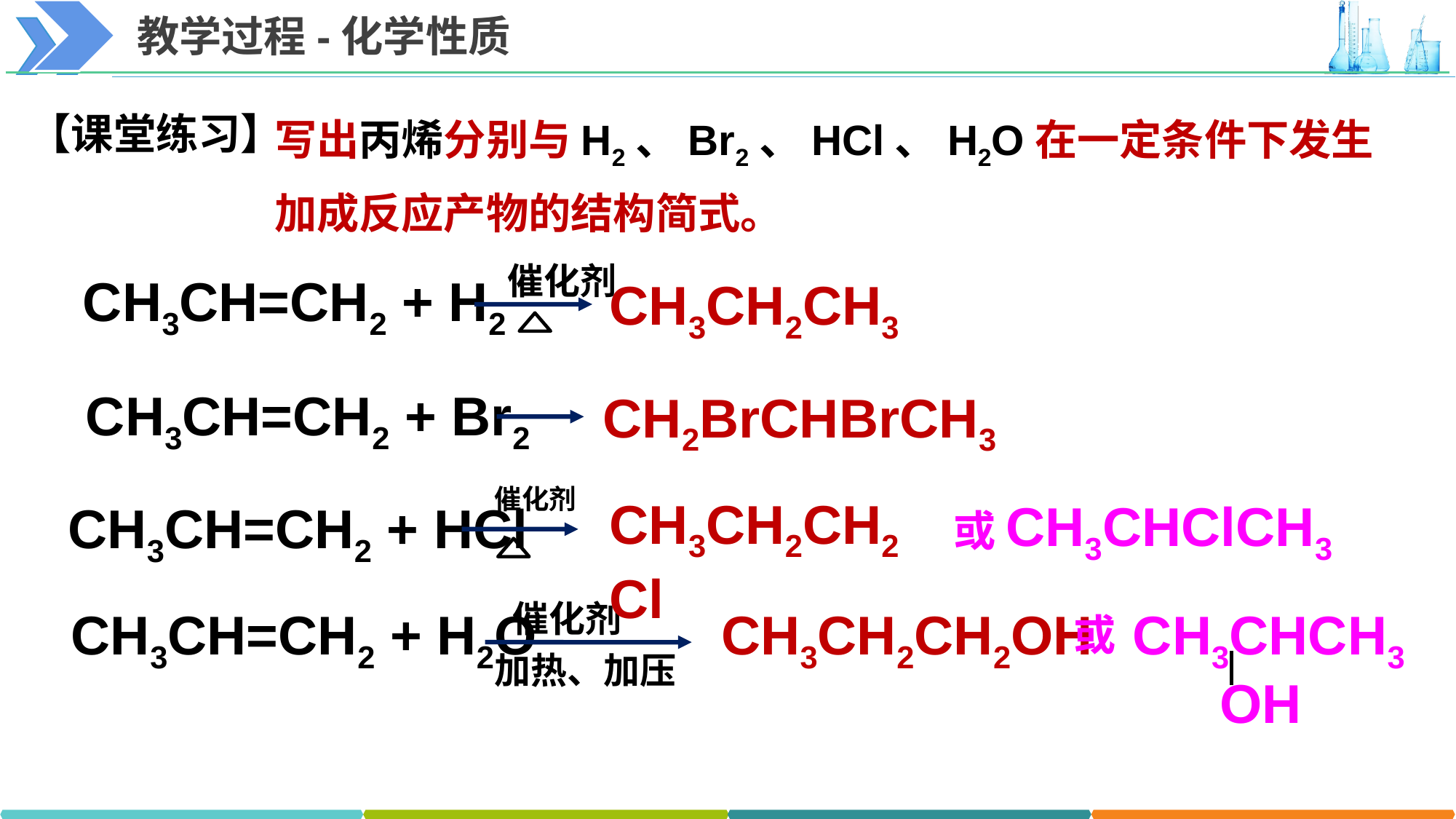

教学过程-化学性质
写出丙烯分别与H2、Br2、HCl、H2O在一定条件下发生加成反应产物的结构简式。
【课堂练习】
催化剂
CH3CH=CH2 + H2

CH3CH2CH3
CH3CH=CH2 + Br2

CH2BrCHBrCH3
催化剂
CH3CH=CH2 + HCl

CH3CH2CH2Cl
或CH3CHClCH3
催化剂
CH3CH=CH2 + H2O

加热、加压
CH3CH2CH2OH
CH3CHCH3
OH
或